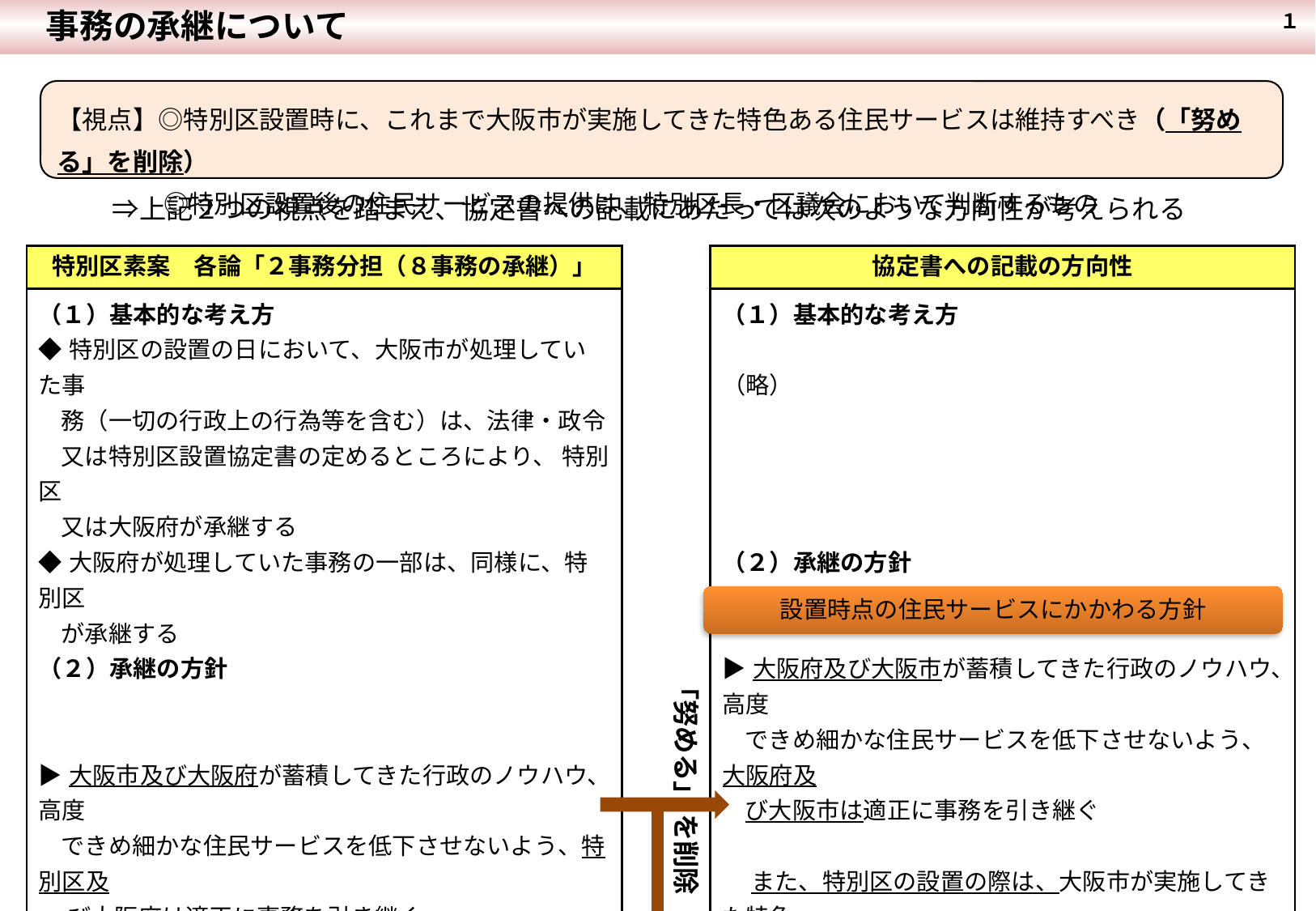

事務の承継について
１
【視点】◎特別区設置時に、これまで大阪市が実施してきた特色ある住民サービスは維持すべき（「努める」を削除）
　　　　 ◎特別区設置後の住民サービスの提供は、特別区長・区議会において判断するもの
　⇒上記２つの視点を踏まえ、協定書への記載にあたっては次のような方向性が考えられる
| 特別区素案　各論「２事務分担（８事務の承継）」 |  | 協定書への記載の方向性 |
| --- | --- | --- |
| （１）基本的な考え方 ◆特別区の設置の日において、大阪市が処理していた事 務（一切の行政上の行為等を含む）は、法律・政令 又は特別区設置協定書の定めるところにより、 特別区 又は大阪府が承継する ◆大阪府が処理していた事務の一部は、同様に、特別区 が承継する （２）承継の方針 ▶大阪市及び大阪府が蓄積してきた行政のノウハウ、高度 できめ細かな住民サービスを低下させないよう、特別区及 　 び大阪府は適正に事務を引き継ぐ ▶大阪市が実施してきた特色ある住民サービスについては、 地域の状況や住民のニーズも踏まえながら、内容や水準 を維持するよう努めるものとする |  | （１）基本的な考え方 （略） （２）承継の方針 ▶大阪府及び大阪市が蓄積してきた行政のノウハウ、高度 できめ細かな住民サービスを低下させないよう、大阪府及 び大阪市は適正に事務を引き継ぐ 　 また、特別区の設置の際は、大阪市が実施してきた特色 　 ある住民サービスについては、その内容や水準を維持する 　 ものとする |
設置時点の住民サービスにかかわる方針

「努める」 を削除